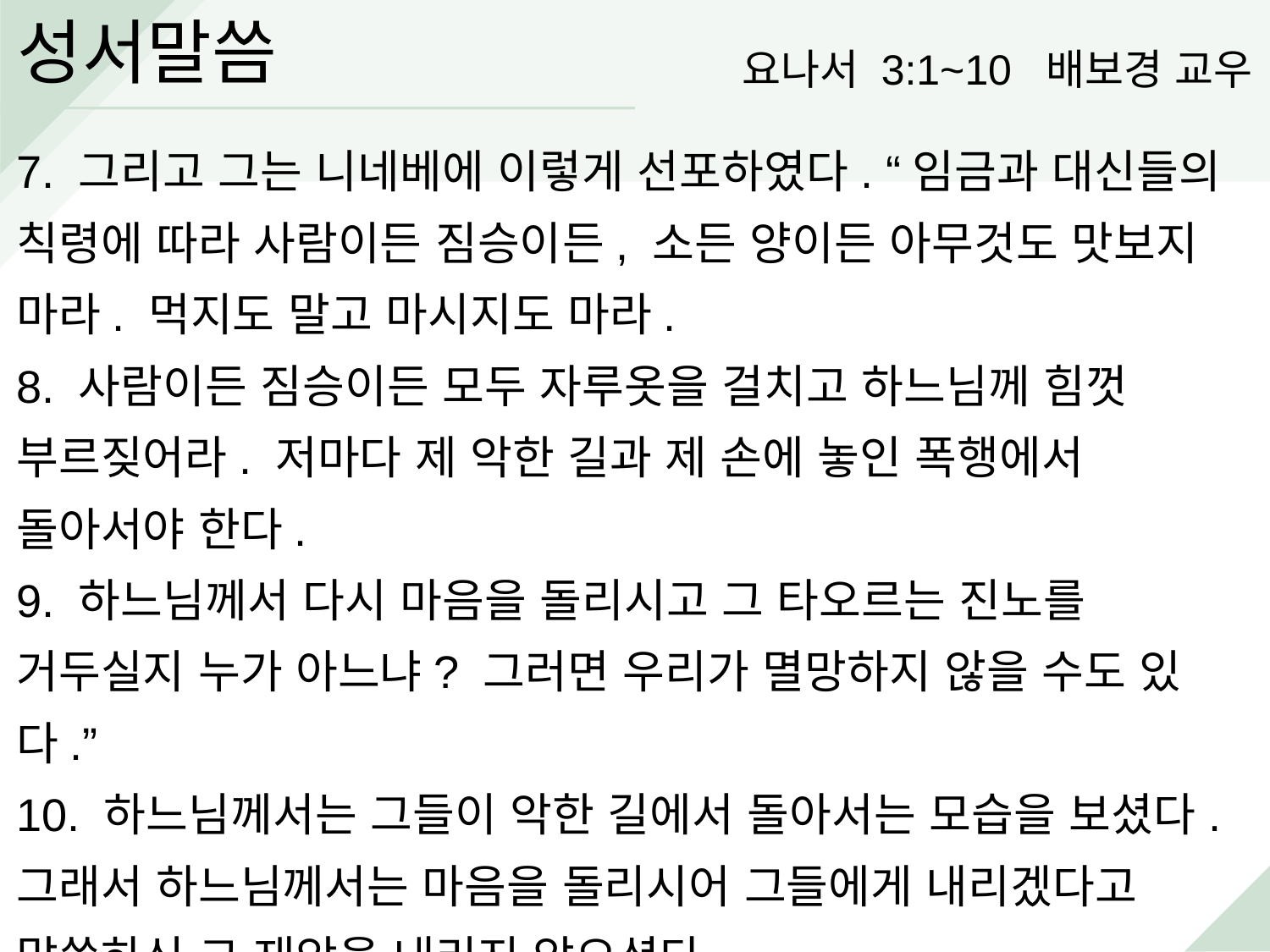

성서말씀
요나서 3:1~10  배보경 교우

7. 그리고 그는 니네베에 이렇게 선포하였다. “임금과 대신들의 칙령에 따라 사람이든 짐승이든, 소든 양이든 아무것도 맛보지 마라. 먹지도 말고 마시지도 마라.
8. 사람이든 짐승이든 모두 자루옷을 걸치고 하느님께 힘껏 부르짖어라. 저마다 제 악한 길과 제 손에 놓인 폭행에서 돌아서야 한다.
9. 하느님께서 다시 마음을 돌리시고 그 타오르는 진노를 거두실지 누가 아느냐? 그러면 우리가 멸망하지 않을 수도 있다.”
10. 하느님께서는 그들이 악한 길에서 돌아서는 모습을 보셨다. 그래서 하느님께서는 마음을 돌리시어 그들에게 내리겠다고 말씀하신 그 재앙을 내리지 않으셨다.